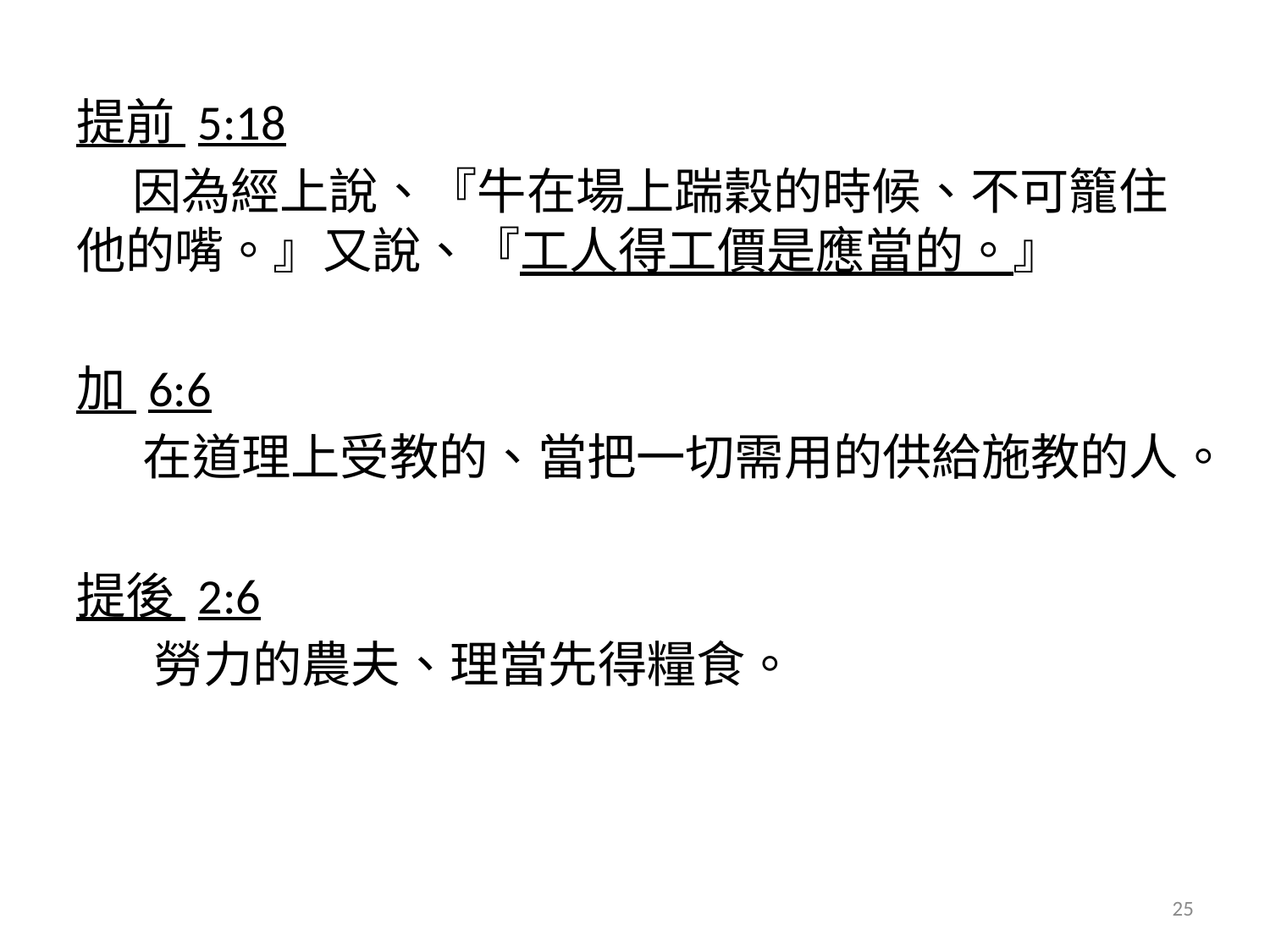

提前 5:18
    因為經上說、『牛在場上踹穀的時候、不可籠住他的嘴。』又說、『工人得工價是應當的。』

加 6:6
     在道理上受教的、當把一切需用的供給施教的人。

提後 2:6
      勞力的農夫、理當先得糧食。

25